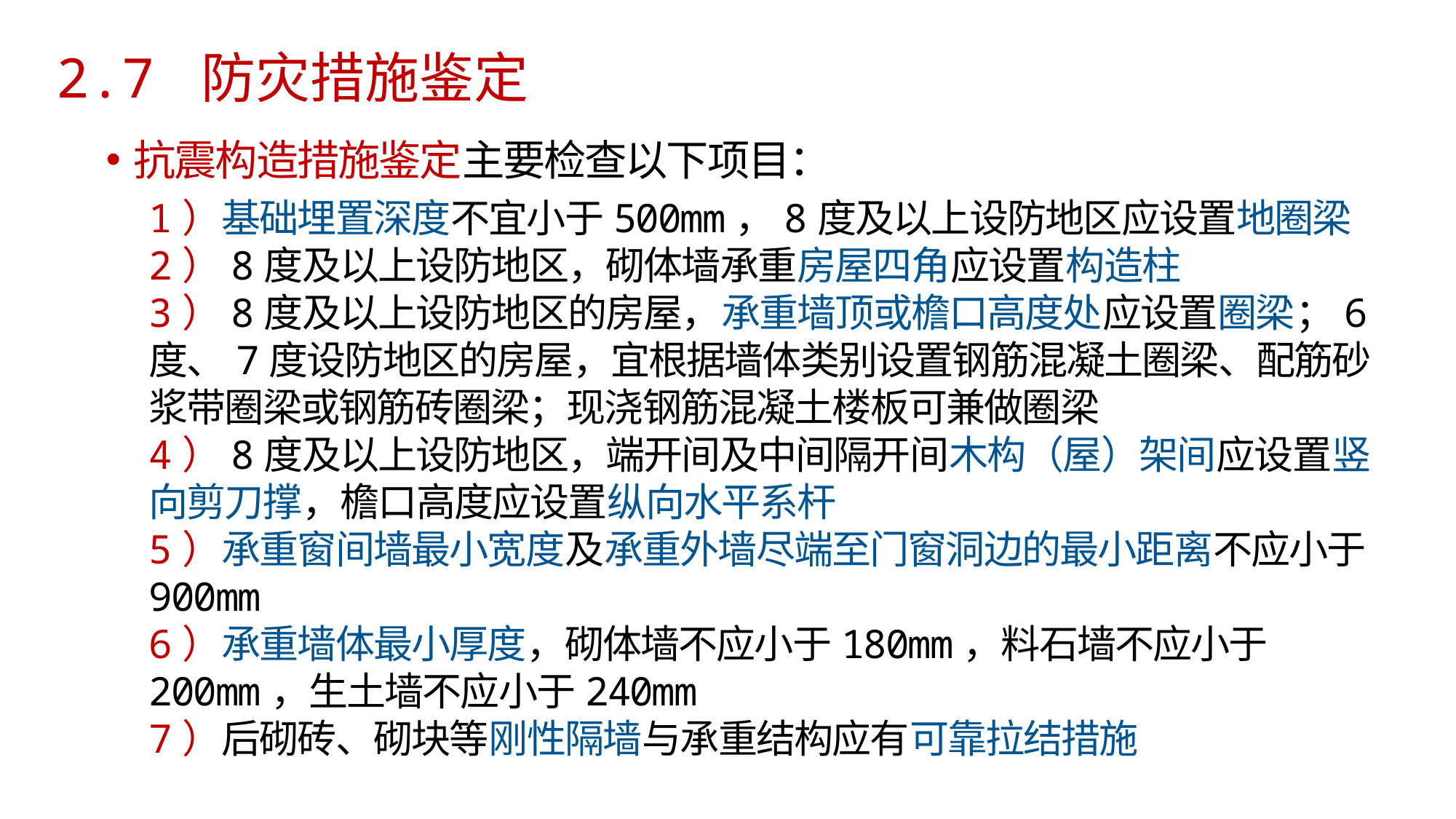

# 2.7 防灾措施鉴定
抗震构造措施鉴定主要检查以下项目：
1）基础埋置深度不宜小于500mm，8度及以上设防地区应设置地圈梁
2）8度及以上设防地区，砌体墙承重房屋四角应设置构造柱
3）8度及以上设防地区的房屋，承重墙顶或檐口高度处应设置圈梁；6度、7度设防地区的房屋，宜根据墙体类别设置钢筋混凝土圈梁、配筋砂浆带圈梁或钢筋砖圈梁；现浇钢筋混凝土楼板可兼做圈梁
4）8度及以上设防地区，端开间及中间隔开间木构（屋）架间应设置竖向剪刀撑，檐口高度应设置纵向水平系杆
5）承重窗间墙最小宽度及承重外墙尽端至门窗洞边的最小距离不应小于900mm
6）承重墙体最小厚度，砌体墙不应小于180mm，料石墙不应小于200mm，生土墙不应小于240mm
7）后砌砖、砌块等刚性隔墙与承重结构应有可靠拉结措施
41